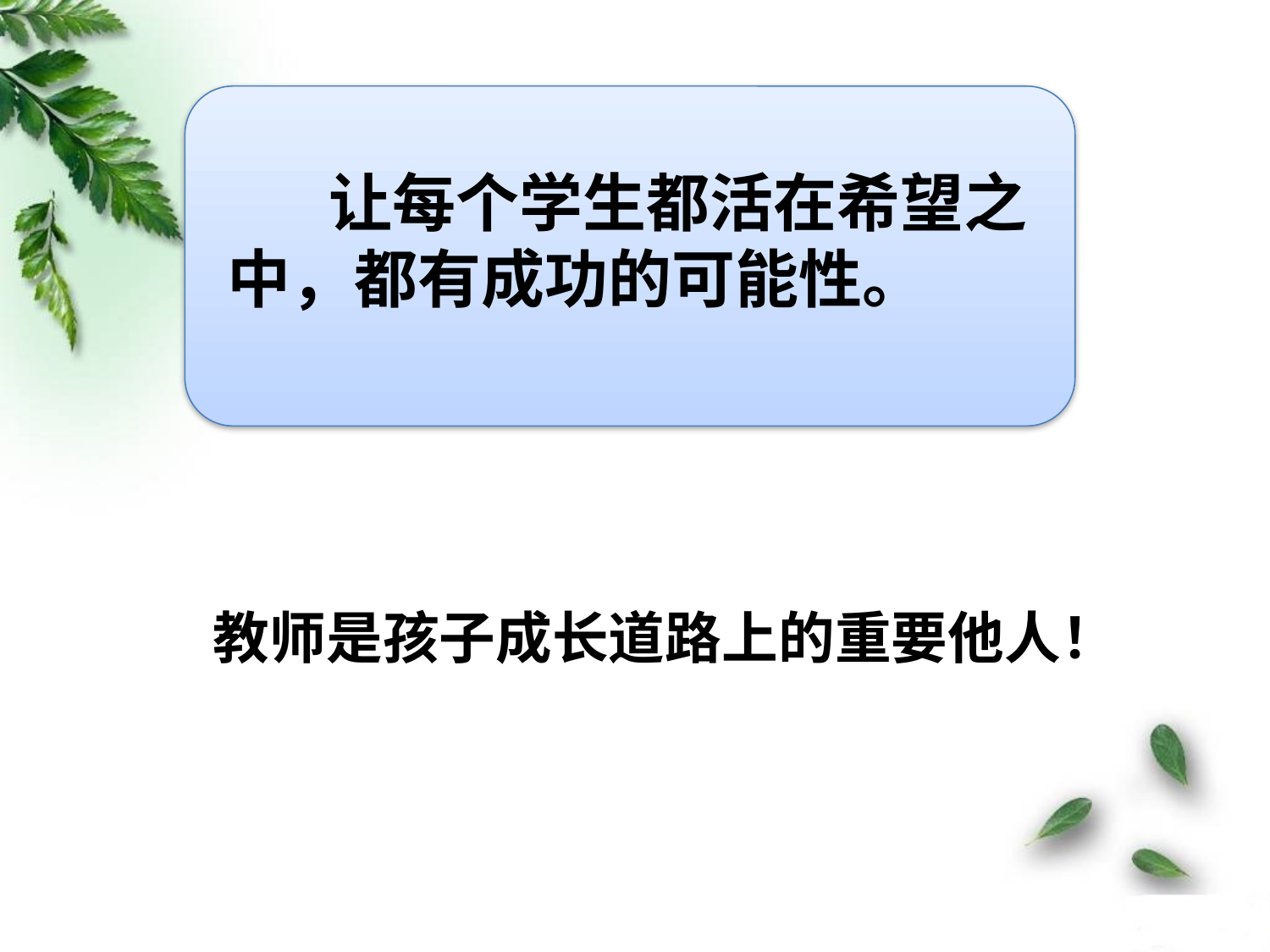

让每个学生都活在希望之中，都有成功的可能性。
教师是孩子成长道路上的重要他人！